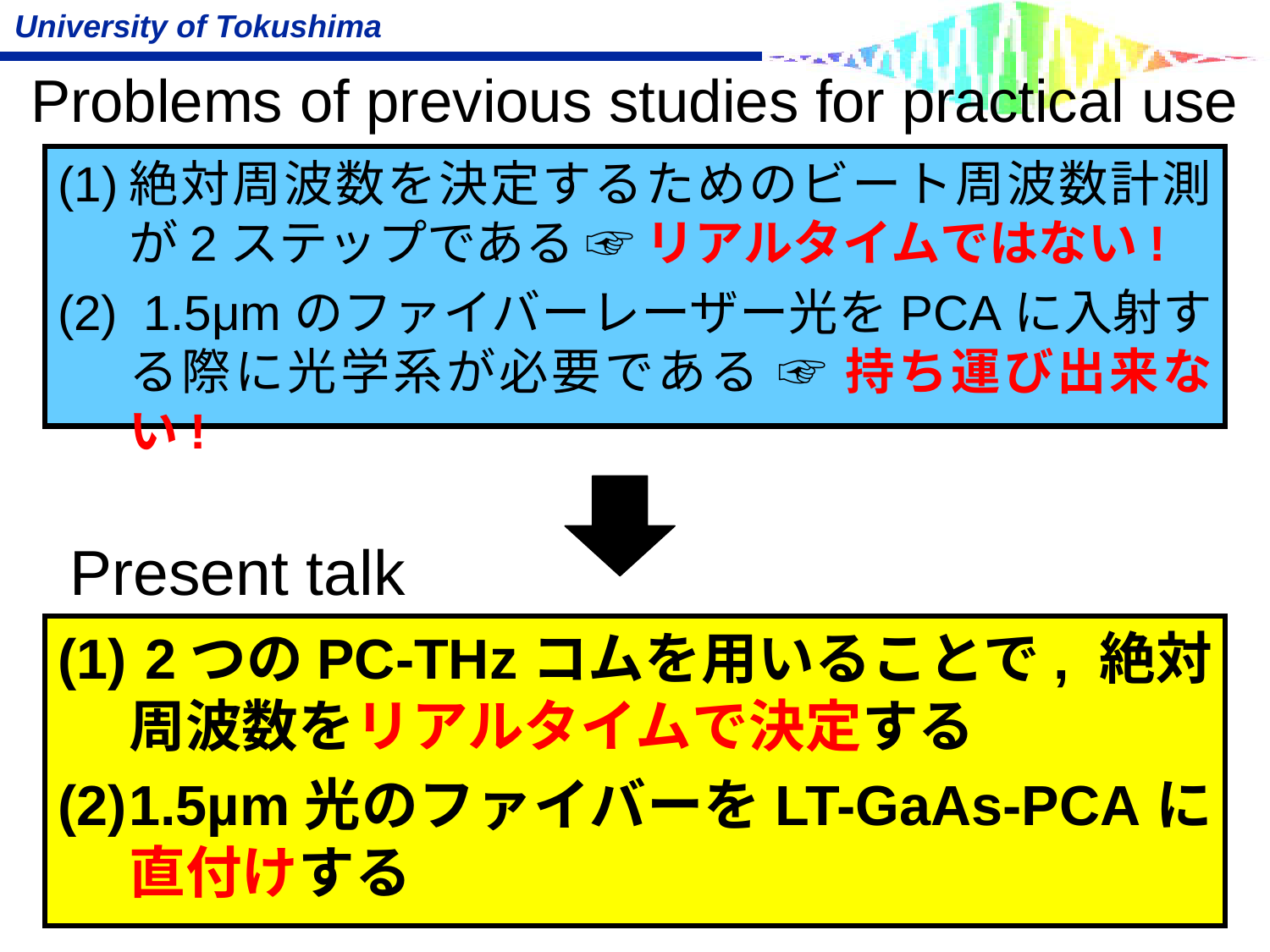

Problems of previous studies for practical use
絶対周波数を決定するためのビート周波数計測が2ステップである ☞ リアルタイムではない!
 1.5μmのファイバーレーザー光をPCAに入射する際に光学系が必要である ☞ 持ち運び出来ない!

Present talk
 2つのPC-THzコムを用いることで, 絶対周波数をリアルタイムで決定する
1.5µm光のファイバーをLT-GaAs-PCAに直付けする